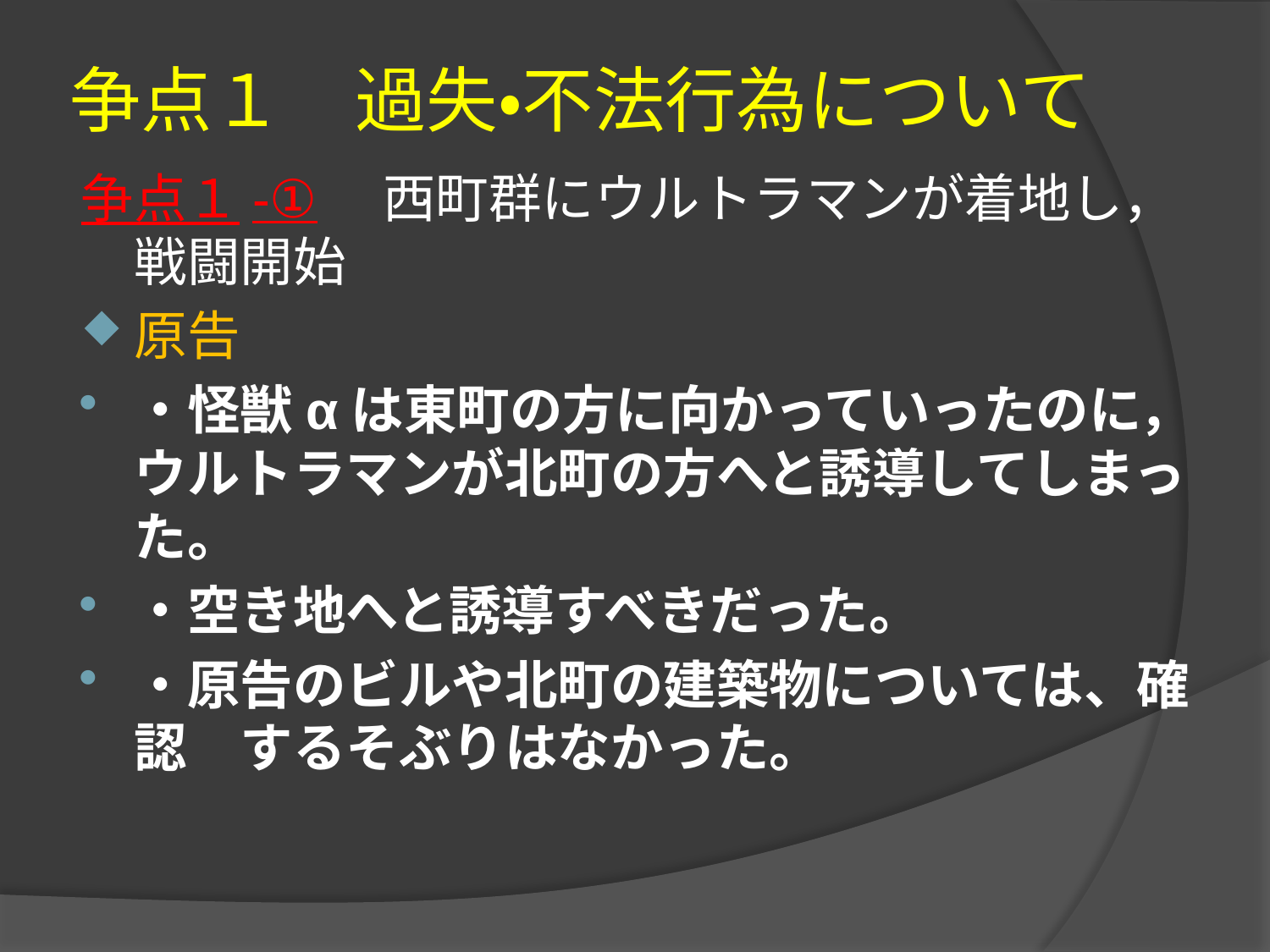

# 争点１　過失・不法行為について
争点１-①　西町群にウルトラマンが着地し，戦闘開始
原告
・怪獣αは東町の方に向かっていったのに，ウルトラマンが北町の方へと誘導してしまった。
・空き地へと誘導すべきだった。
・原告のビルや北町の建築物については、確認　するそぶりはなかった。